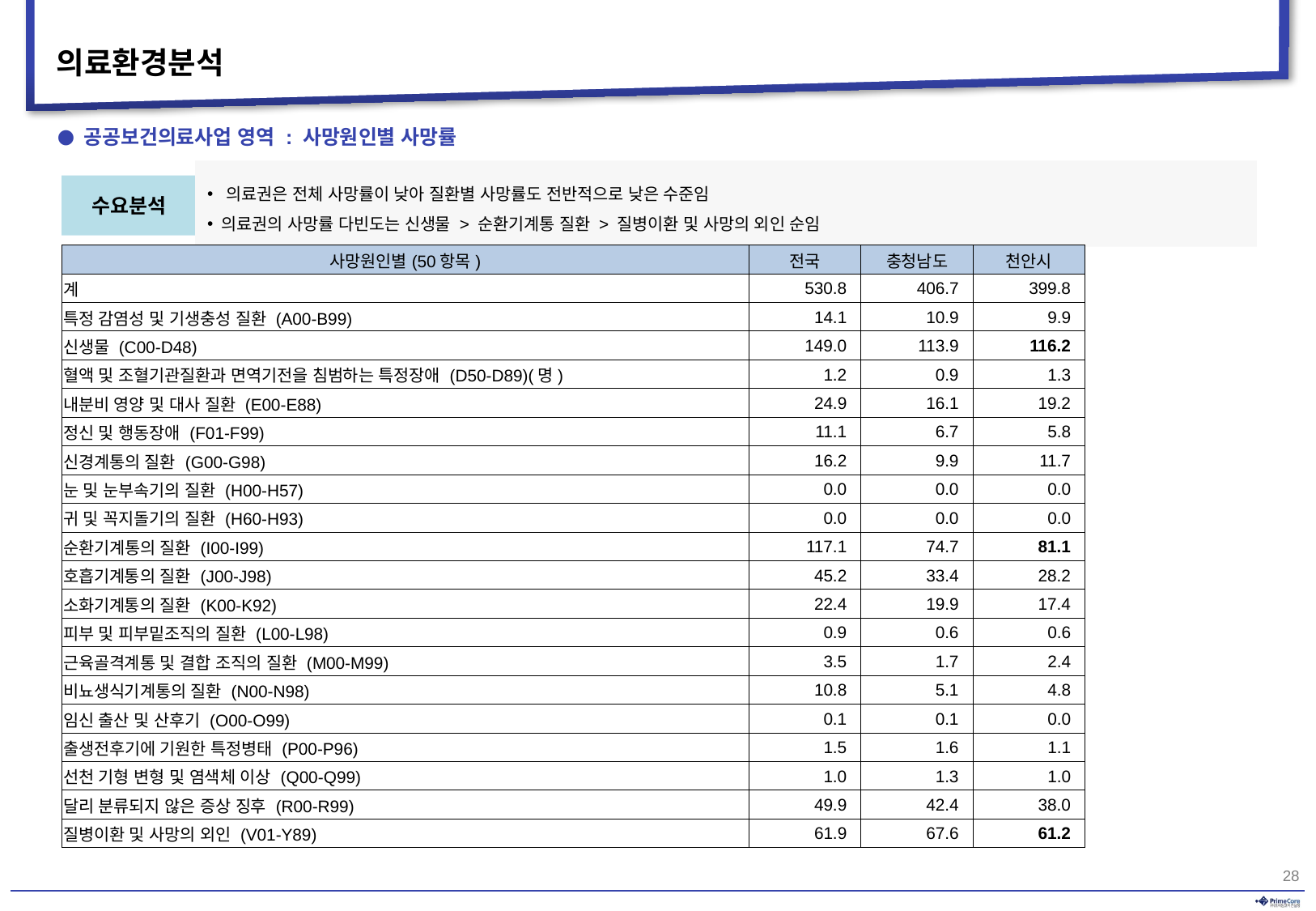

# 의료환경분석
● 공공보건의료사업 영역 : 사망원인별 사망률

  의료권은 전체 사망률이 낮아 질환별 사망률도 전반적으로 낮은 수준임
 의료권의 사망률 다빈도는 신생물 > 순환기계통 질환 > 질병이환 및 사망의 외인 순임
수요분석
| 사망원인별(50항목) | 전국 | 충청남도 | 천안시 |
| --- | --- | --- | --- |
| 계 | 530.8 | 406.7 | 399.8 |
| 특정 감염성 및 기생충성 질환 (A00-B99) | 14.1 | 10.9 | 9.9 |
| 신생물 (C00-D48) | 149.0 | 113.9 | 116.2 |
| 혈액 및 조혈기관질환과 면역기전을 침범하는 특정장애 (D50-D89)(명) | 1.2 | 0.9 | 1.3 |
| 내분비 영양 및 대사 질환 (E00-E88) | 24.9 | 16.1 | 19.2 |
| 정신 및 행동장애 (F01-F99) | 11.1 | 6.7 | 5.8 |
| 신경계통의 질환 (G00-G98) | 16.2 | 9.9 | 11.7 |
| 눈 및 눈부속기의 질환 (H00-H57) | 0.0 | 0.0 | 0.0 |
| 귀 및 꼭지돌기의 질환 (H60-H93) | 0.0 | 0.0 | 0.0 |
| 순환기계통의 질환 (I00-I99) | 117.1 | 74.7 | 81.1 |
| 호흡기계통의 질환 (J00-J98) | 45.2 | 33.4 | 28.2 |
| 소화기계통의 질환 (K00-K92) | 22.4 | 19.9 | 17.4 |
| 피부 및 피부밑조직의 질환 (L00-L98) | 0.9 | 0.6 | 0.6 |
| 근육골격계통 및 결합 조직의 질환 (M00-M99) | 3.5 | 1.7 | 2.4 |
| 비뇨생식기계통의 질환 (N00-N98) | 10.8 | 5.1 | 4.8 |
| 임신 출산 및 산후기 (O00-O99) | 0.1 | 0.1 | 0.0 |
| 출생전후기에 기원한 특정병태 (P00-P96) | 1.5 | 1.6 | 1.1 |
| 선천 기형 변형 및 염색체 이상 (Q00-Q99) | 1.0 | 1.3 | 1.0 |
| 달리 분류되지 않은 증상 징후 (R00-R99) | 49.9 | 42.4 | 38.0 |
| 질병이환 및 사망의 외인 (V01-Y89) | 61.9 | 67.6 | 61.2 |